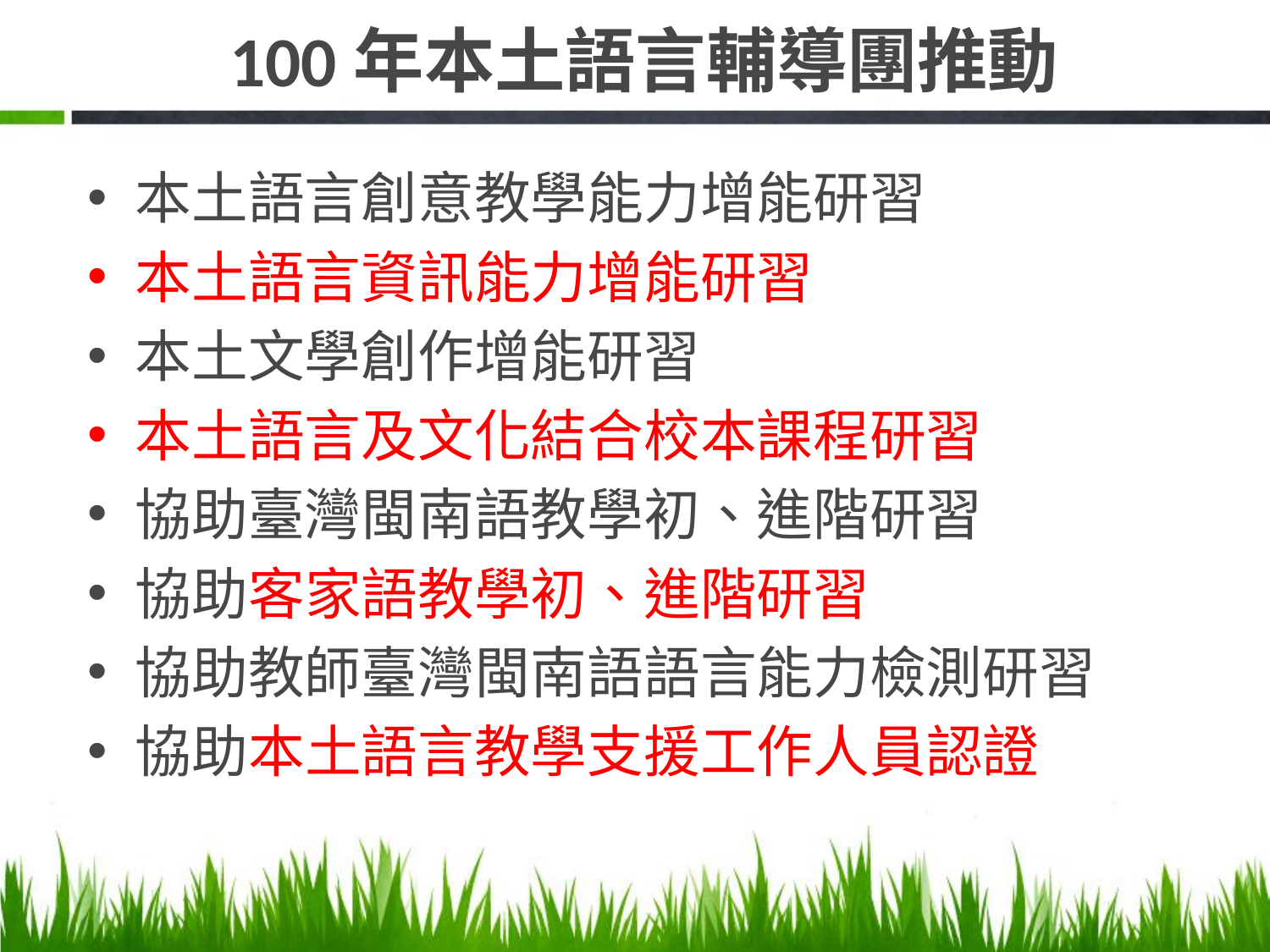

# 100年本土語言輔導團推動
本土語言創意教學能力增能研習
本土語言資訊能力增能研習
本土文學創作增能研習
本土語言及文化結合校本課程研習
協助臺灣閩南語教學初、進階研習
協助客家語教學初、進階研習
協助教師臺灣閩南語語言能力檢測研習
協助本土語言教學支援工作人員認證